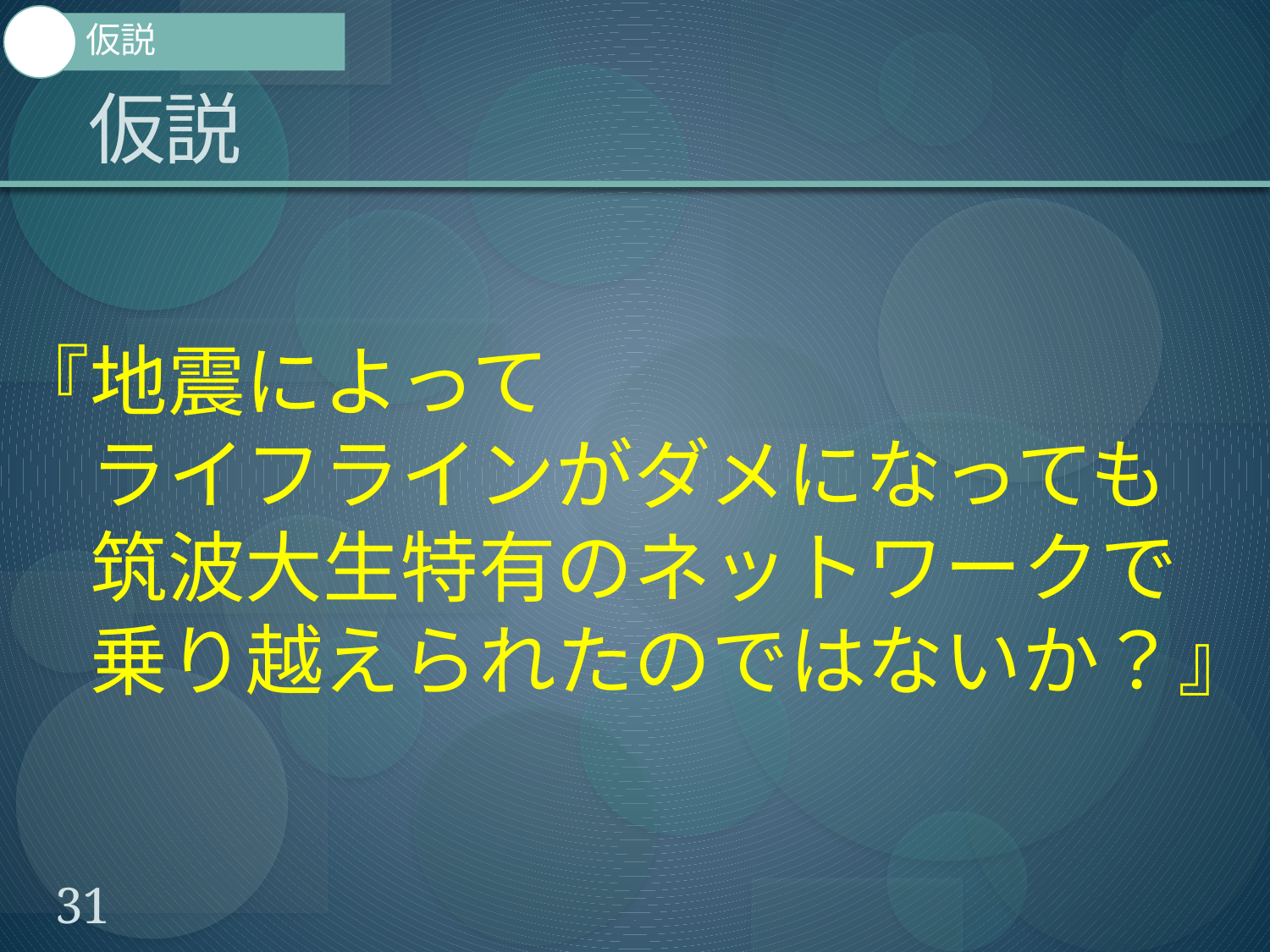

仮説
# 仮説
『地震によって
　ライフラインがダメになっても
　筑波大生特有のネットワークで
　乗り越えられたのではないか？』
31